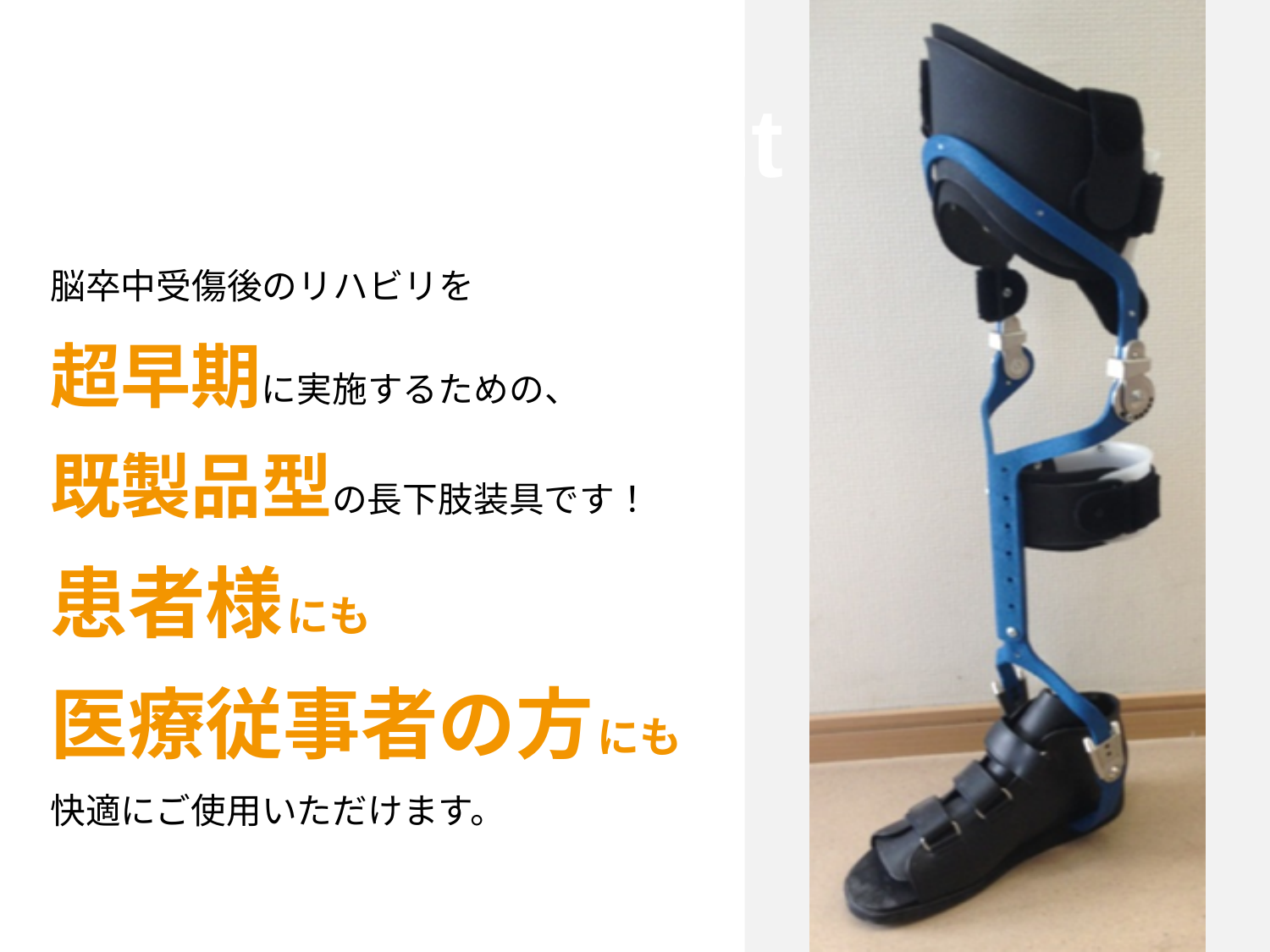

長下肢装具Front
脳卒中受傷後のリハビリを
超早期に実施するための、
既製品型の長下肢装具です！
患者様 にも
医療従事者の方 にも

快適にご使用いただけます。